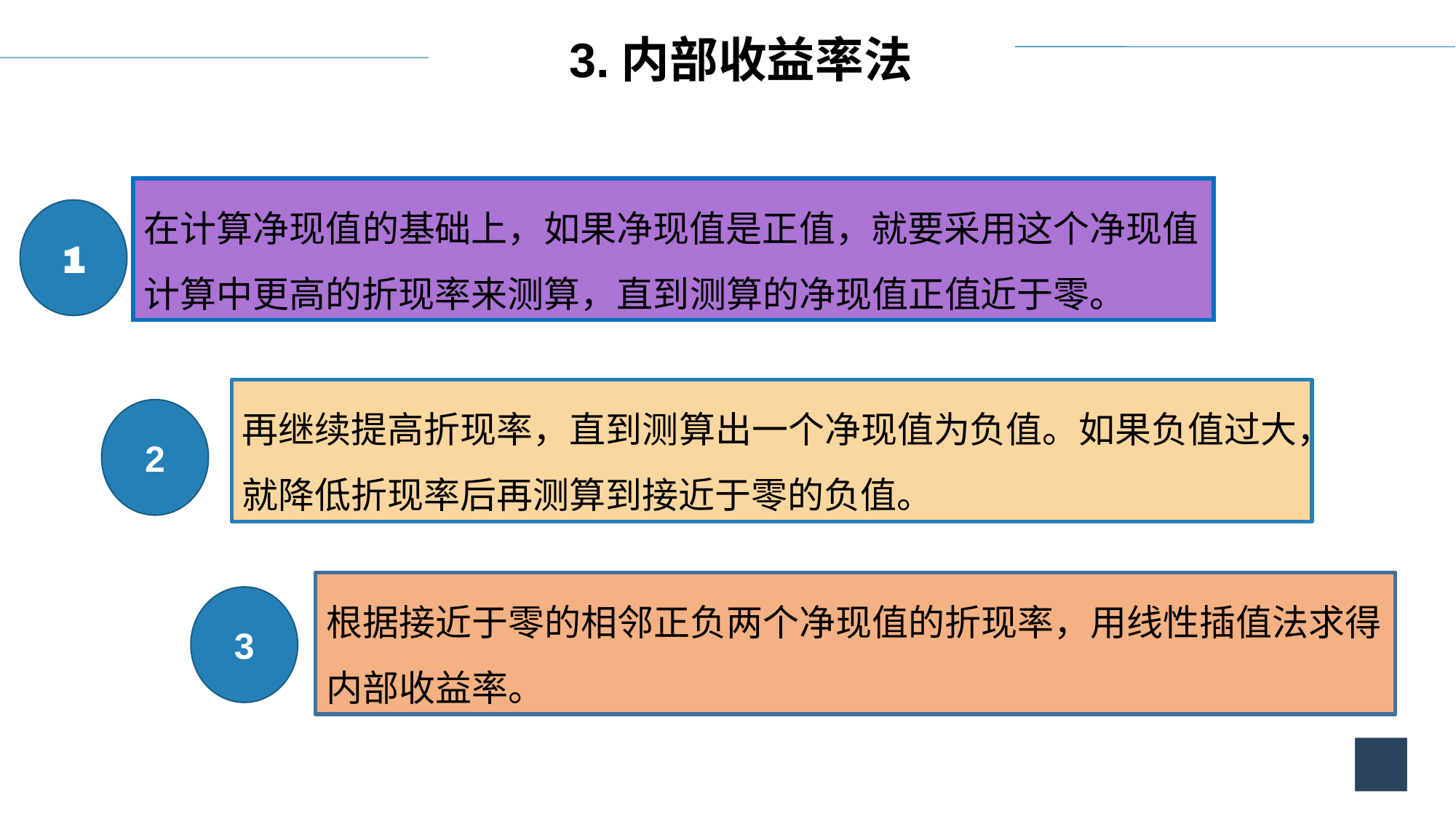

3.内部收益率法

在计算净现值的基础上，如果净现值是正值，就要采用这个净现值计算中更高的折现率来测算，直到测算的净现值正值近于零。
1
再继续提高折现率，直到测算出一个净现值为负值。如果负值过大，就降低折现率后再测算到接近于零的负值。
2
根据接近于零的相邻正负两个净现值的折现率，用线性插值法求得内部收益率。
3
81